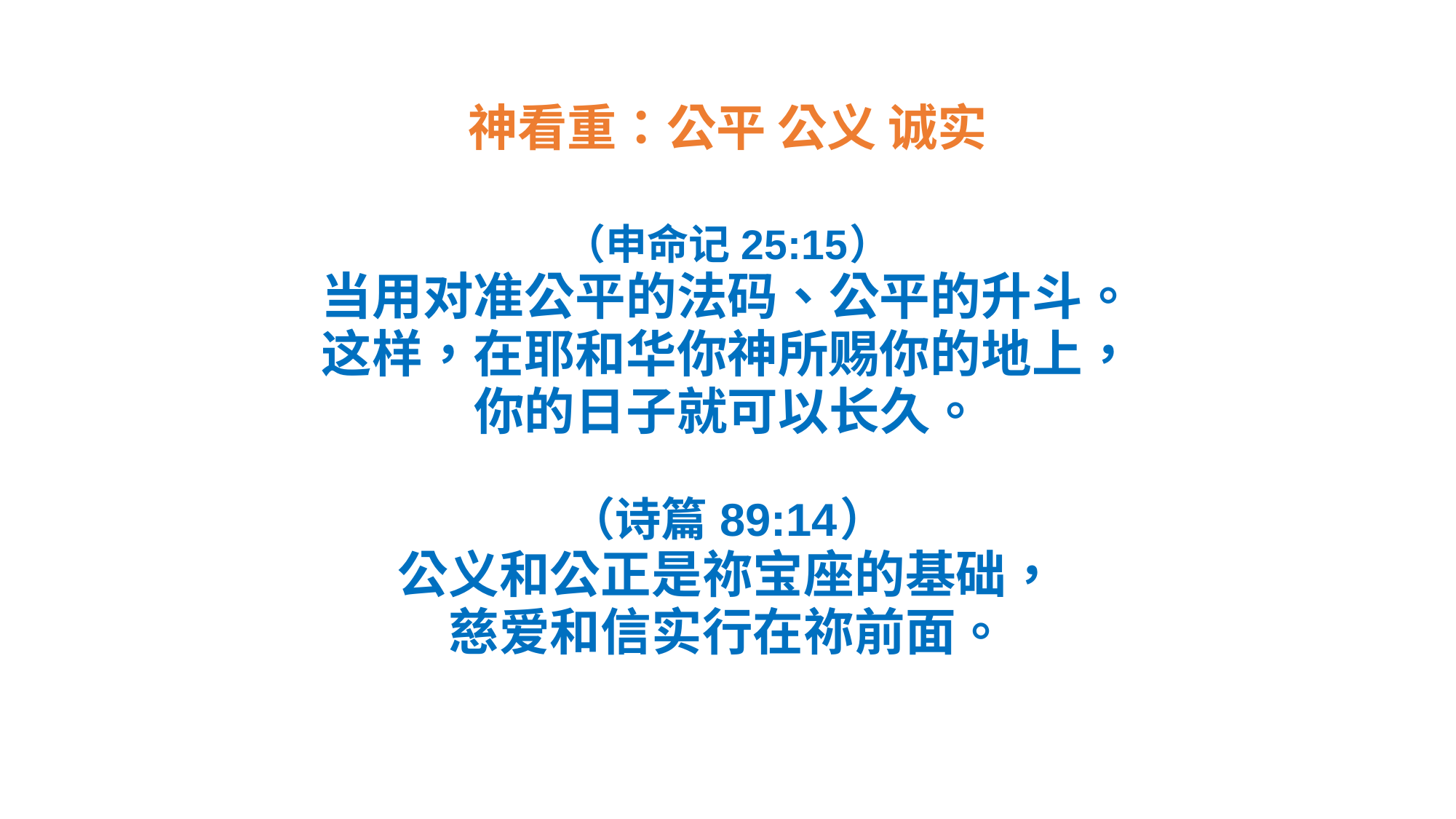

# 神看重：公平 公义 诚实
（申命记 25:15）
当用对准公平的法码、公平的升斗。
这样，在耶和华你神所赐你的地上，
你的日子就可以长久。

（诗篇 89:14）
公义和公正是祢宝座的基础，
慈爱和信实行在祢前面。